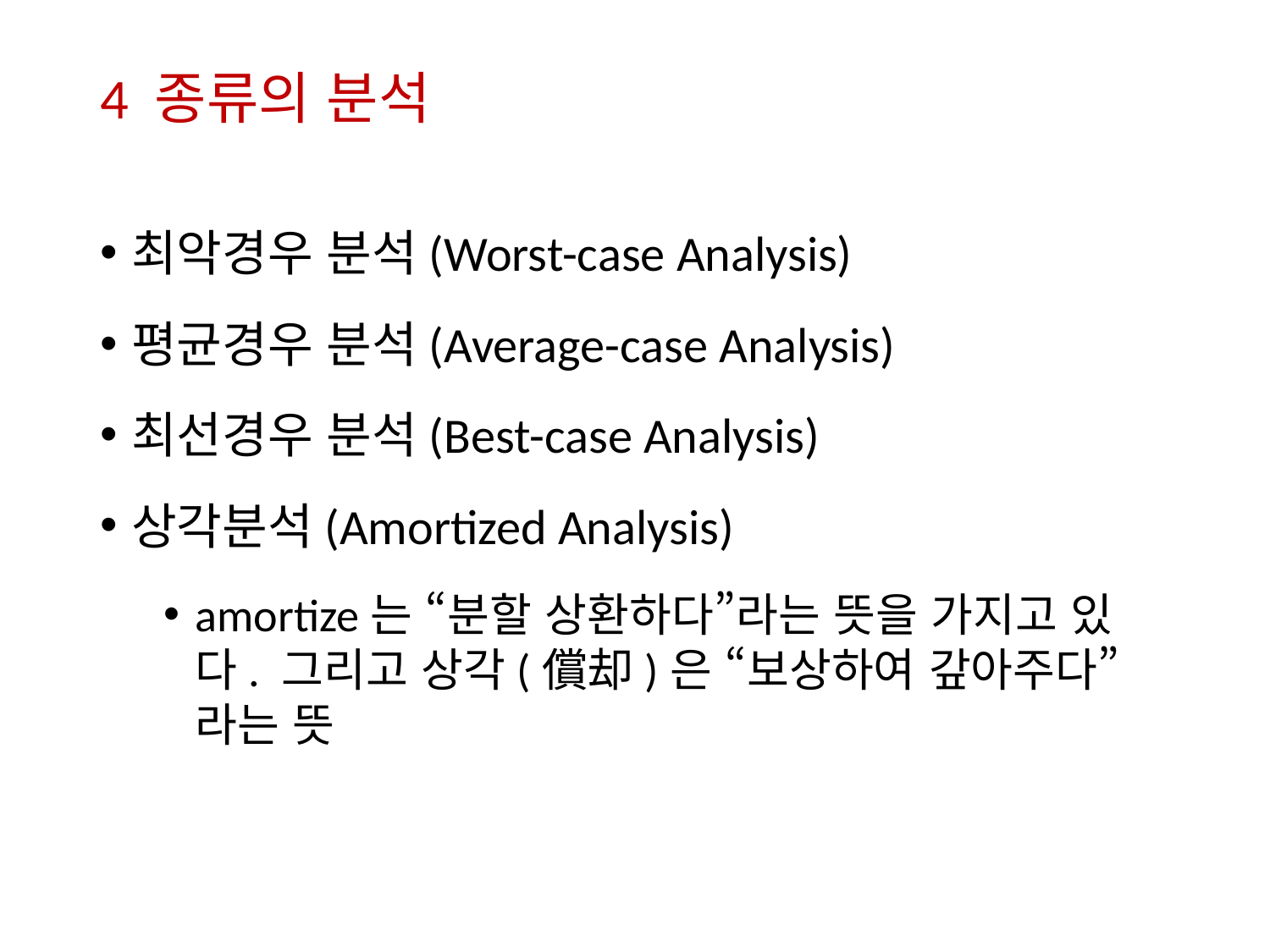

# 4 종류의 분석
최악경우 분석(Worst-case Analysis)
평균경우 분석(Average-case Analysis)
최선경우 분석(Best-case Analysis)
상각분석(Amortized Analysis)
amortize는 “분할 상환하다”라는 뜻을 가지고 있다. 그리고 상각(償却)은 “보상하여 갚아주다”라는 뜻